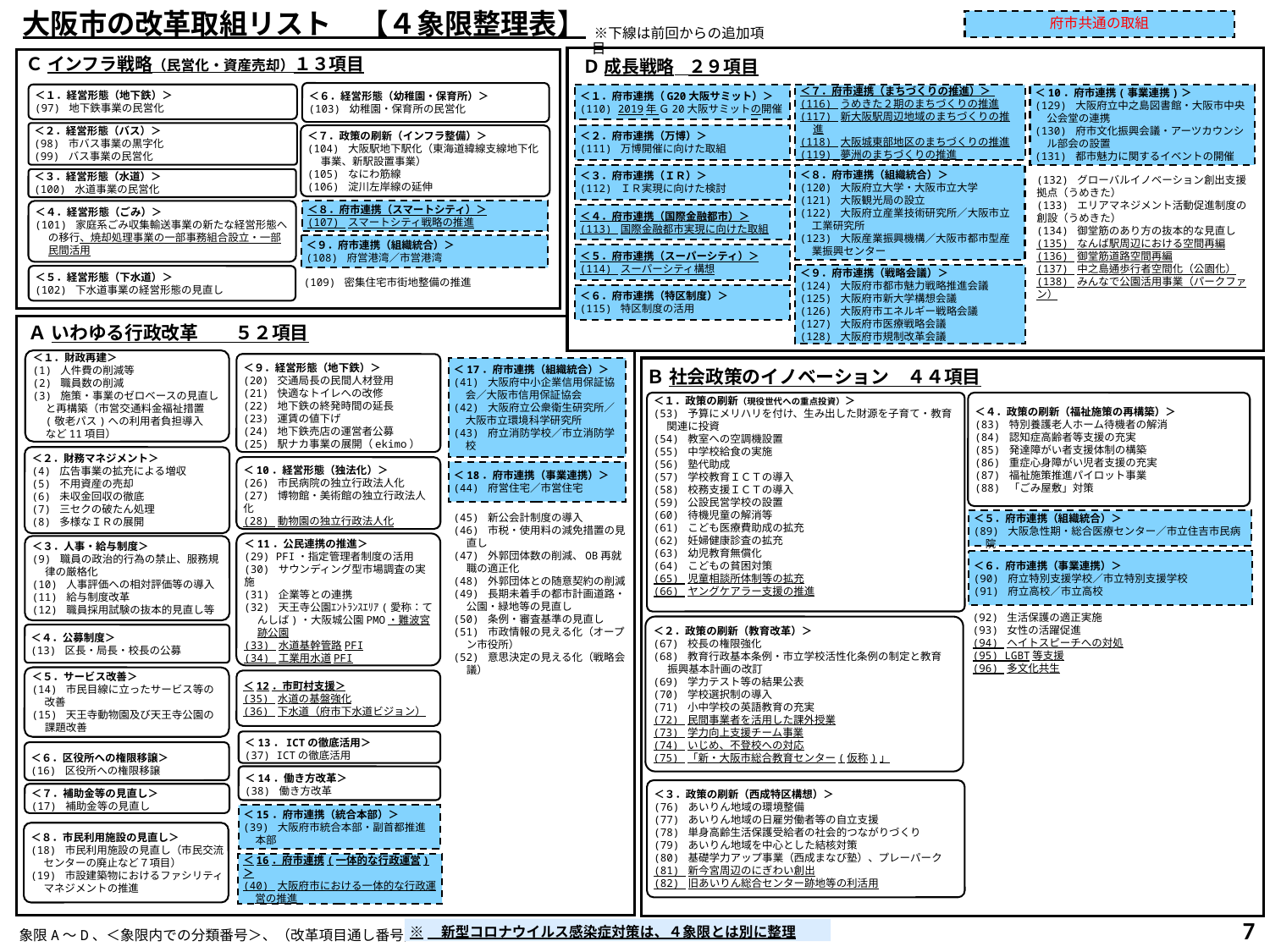

大阪市の改革取組リスト　【４象限整理表】
府市共通の取組
　※下線は前回からの追加項目
Ｃ インフラ戦略（民営化・資産売却）１３項目

Ｄ 成長戦略　２９項目
＜６．経営形態（幼稚園・保育所）＞
(103) 幼稚園・保育所の民営化
＜１．経営形態（地下鉄）＞
(97) 地下鉄事業の民営化
＜１．府市連携（G20大阪サミット）＞
(110) 2019年 Ｇ20大阪サミットの開催
＜７．府市連携（まちづくりの推進）＞
(116) うめきた２期のまちづくりの推進
(117) 新大阪駅周辺地域のまちづくりの推進
(118) 大阪城東部地区のまちづくりの推進
(119) 夢洲のまちづくりの推進
＜10．府市連携(事業連携)＞
(129) 大阪府立中之島図書館・大阪市中央公会堂の連携
(130) 府市文化振興会議・アーツカウンシル部会の設置
(131) 都市魅力に関するイベントの開催
＜２．経営形態（バス）＞
(98) 市バス事業の黒字化
(99) バス事業の民営化
＜２．府市連携（万博）＞
(111) 万博開催に向けた取組
＜７．政策の刷新（インフラ整備）＞
(104) 大阪駅地下駅化（東海道緯線支線地下化事業、新駅設置事業）
(105) なにわ筋線
(106) 淀川左岸線の延伸
＜３．府市連携（ＩＲ）＞
(112) ＩＲ実現に向けた検討
＜８．府市連携（組織統合）＞
(120) 大阪府立大学・大阪市立大学
(121) 大阪観光局の設立
(122) 大阪府立産業技術研究所／大阪市立工業研究所
(123) 大阪産業振興機構／大阪市都市型産業振興センター
＜３．経営形態（水道）＞
(100) 水道事業の民営化
(132) グローバルイノベーション創出支援拠点（うめきた）
(133) エリアマネジメント活動促進制度の創設（うめきた）
(134) 御堂筋のあり方の抜本的な見直し
(135) なんば駅周辺における空間再編
(136) 御堂筋道路空間再編
(137) 中之島通歩行者空間化（公園化）
(138) みんなで公園活用事業（パークファン）
＜８．府市連携（スマートシティ）＞
(107) スマートシティ戦略の推進
＜４．経営形態（ごみ）＞
(101) 家庭系ごみ収集輸送事業の新たな経営形態への移行、焼却処理事業の一部事務組合設立・一部民間活用
＜４．府市連携（国際金融都市）＞
(113) 国際金融都市実現に向けた取組
＜９．府市連携（組織統合）＞
(108) 府営港湾／市営港湾
＜５．府市連携（スーパーシティ）＞
(114) スーパーシティ構想
＜９．府市連携（戦略会議）＞
(124) 大阪府市都市魅力戦略推進会議
(125) 大阪府市新大学構想会議
(126) 大阪府市エネルギー戦略会議
(127) 大阪府市医療戦略会議
(128) 大阪府市規制改革会議
＜５．経営形態（下水道）＞
(102) 下水道事業の経営形態の見直し
(109) 密集住宅市街地整備の推進
＜６．府市連携（特区制度）＞
(115) 特区制度の活用
Ａ いわゆる行政改革　　５２項目

＜１．財政再建＞
(1) 人件費の削減等
(2) 職員数の削減
(3) 施策・事業のゼロベースの見直しと再構築（市営交通料金福祉措置(敬老パス)への利用者負担導入　など11項目）
＜９．経営形態（地下鉄）＞
(20) 交通局長の民間人材登用
(21) 快適なトイレへの改修
(22) 地下鉄の終発時間の延長
(23) 運賃の値下げ
(24) 地下鉄売店の運営者公募
(25) 駅ナカ事業の展開（ekimo）

＜17．府市連携（組織統合）＞
(41) 大阪府中小企業信用保証協会／大阪市信用保証協会
(42) 大阪府立公衆衛生研究所／大阪市立環境科学研究所
(43) 府立消防学校／市立消防学校
Ｂ 社会政策のイノベーション　４４項目
＜１．政策の刷新（現役世代への重点投資）＞
(53) 予算にメリハリを付け、生み出した財源を子育て・教育関連に投資
(54) 教室への空調機設置
(55) 中学校給食の実施
(56) 塾代助成
(57) 学校教育ＩＣＴの導入
(58) 校務支援ＩＣＴの導入
(59) 公設民営学校の設置
(60) 待機児童の解消等
(61) こども医療費助成の拡充
(62) 妊婦健康診査の拡充
(63) 幼児教育無償化
(64) こどもの貧困対策
(65) 児童相談所体制等の拡充
(66) ヤングケアラー支援の推進

＜４．政策の刷新（福祉施策の再構築）＞
(83) 特別養護老人ホーム待機者の解消
(84) 認知症高齢者等支援の充実
(85) 発達障がい者支援体制の構築
(86) 重症心身障がい児者支援の充実
(87) 福祉施策推進パイロット事業
(88) 「ごみ屋敷」対策
＜２．財務マネジメント＞
(4) 広告事業の拡充による増収
(5) 不用資産の売却
(6) 未収金回収の徹底
(7) 三セクの破たん処理
(8) 多様なＩＲの展開
＜10．経営形態（独法化）＞
(26) 市民病院の独立行政法人化
(27) 博物館・美術館の独立行政法人化
(28) 動物園の独立行政法人化
＜18．府市連携（事業連携）＞
(44) 府営住宅／市営住宅
(45) 新公会計制度の導入
(46) 市税・使用料の減免措置の見直し
(47) 外郭団体数の削減、OB再就職の適正化
(48) 外郭団体との随意契約の削減
(49) 長期未着手の都市計画道路・公園・緑地等の見直し
(50) 条例・審査基準の見直し
(51) 市政情報の見える化（オープン市役所）
(52) 意思決定の見える化（戦略会議）
＜５．府市連携（組織統合）＞
(89) 大阪急性期・総合医療センター／市立住吉市民病院
＜11．公民連携の推進＞
(29) PFI・指定管理者制度の活用
(30) サウンディング型市場調査の実施
(31) 企業等との連携
(32) 天王寺公園ｴﾝﾄﾗﾝｽｴﾘｱ(愛称：てんしば)・大阪城公園PMO・難波宮跡公園
(33) 水道基幹管路PFI
(34) 工業用水道PFI
＜３．人事・給与制度＞
(9) 職員の政治的行為の禁止、服務規律の厳格化
(10) 人事評価への相対評価等の導入
(11) 給与制度改革
(12) 職員採用試験の抜本的見直し等
＜６．府市連携（事業連携）＞
(90) 府立特別支援学校／市立特別支援学校
(91) 府立高校／市立高校
(92) 生活保護の適正実施
(93) 女性の活躍促進
(94) ヘイトスピーチへの対処
(95) LGBT等支援
(96) 多文化共生
＜２．政策の刷新（教育改革）＞
(67) 校長の権限強化
(68) 教育行政基本条例・市立学校活性化条例の制定と教育
     振興基本計画の改訂
(69) 学力テスト等の結果公表
(70) 学校選択制の導入
(71) 小中学校の英語教育の充実
(72) 民間事業者を活用した課外授業
(73) 学力向上支援チーム事業
(74) いじめ、不登校への対応
(75) 「新・大阪市総合教育センター(仮称)」
＜４．公募制度＞
(13) 区長・局長・校長の公募
＜５．サービス改善＞
(14) 市民目線に立ったサービス等の改善
(15) 天王寺動物園及び天王寺公園の課題改善
＜12．市町村支援＞
(35) 水道の基盤強化
(36) 下水道（府市下水道ビジョン）
＜13．ICTの徹底活用＞
(37) ICTの徹底活用
＜６．区役所への権限移譲＞
(16) 区役所への権限移譲
＜14．働き方改革＞
(38) 働き方改革
＜３．政策の刷新（西成特区構想）＞
(76) あいりん地域の環境整備
(77) あいりん地域の日雇労働者等の自立支援
(78) 単身高齢生活保護受給者の社会的つながりづくり
(79) あいりん地域を中心とした結核対策
(80) 基礎学力アップ事業（西成まなび塾）、プレーパーク
(81) 新今宮周辺のにぎわい創出
(82) 旧あいりん総合センター跡地等の利活用
＜７．補助金等の見直し＞
(17) 補助金等の見直し
＜15．府市連携（統合本部）＞
(39) 大阪府市統合本部・副首都推進本部
＜８．市民利用施設の見直し＞
(18) 市民利用施設の見直し（市民交流センターの廃止など７項目）
(19) 市設建築物におけるファシリティマネジメントの推進
＜16．府市連携(一体的な行政運営)＞
(40) 大阪府市における一体的な行政運営の推進
7
※　新型コロナウイルス感染症対策は、４象限とは別に整理
　象限A～D、＜象限内での分類番号＞、（改革項目通し番号）